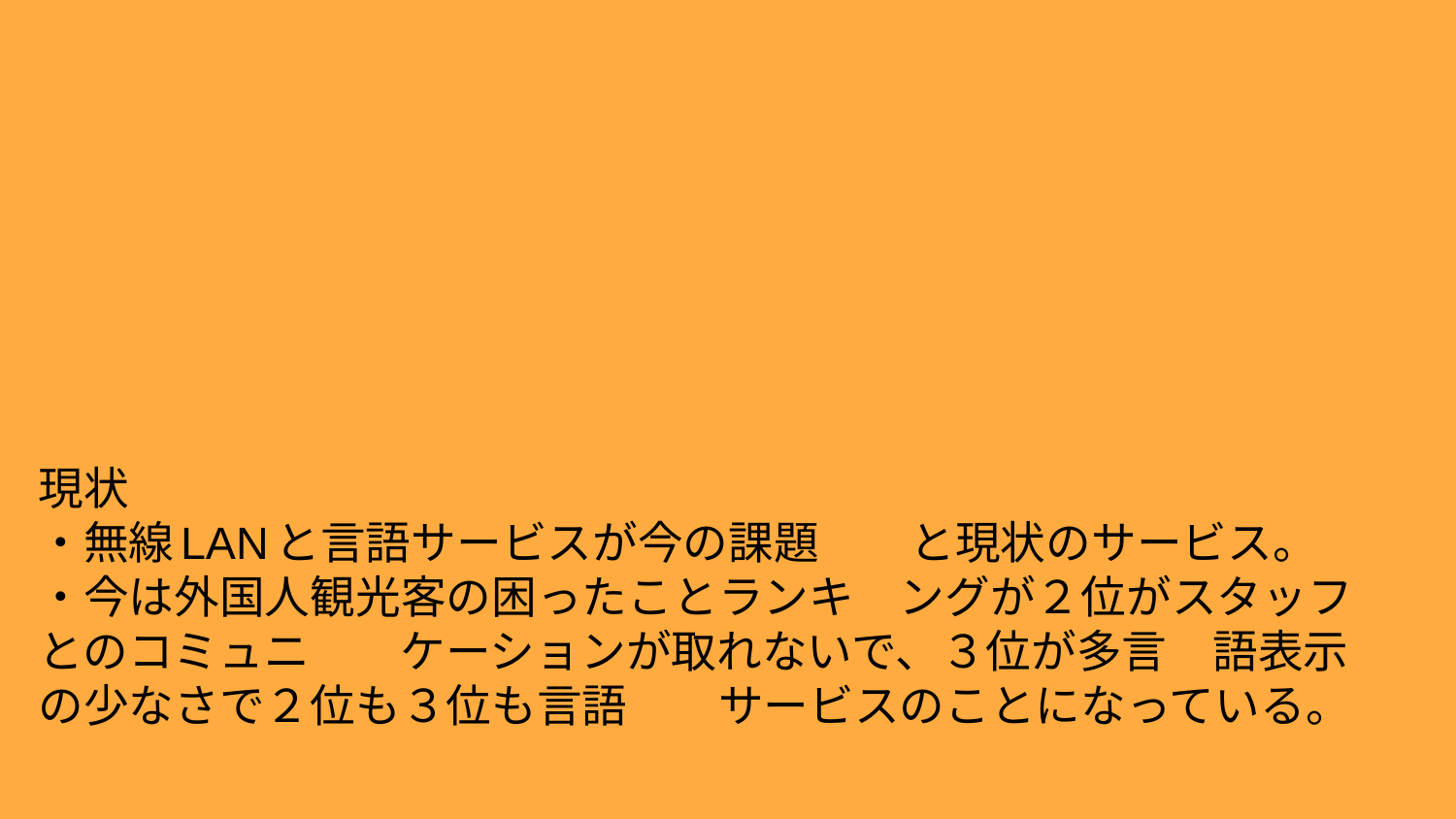

# 現状
・無線LANと言語サービスが今の課題　　と現状のサービス。
・今は外国人観光客の困ったことランキ　ングが２位がスタッフとのコミュニ　　ケーションが取れないで、３位が多言　語表示の少なさで２位も３位も言語　　サービスのことになっている。